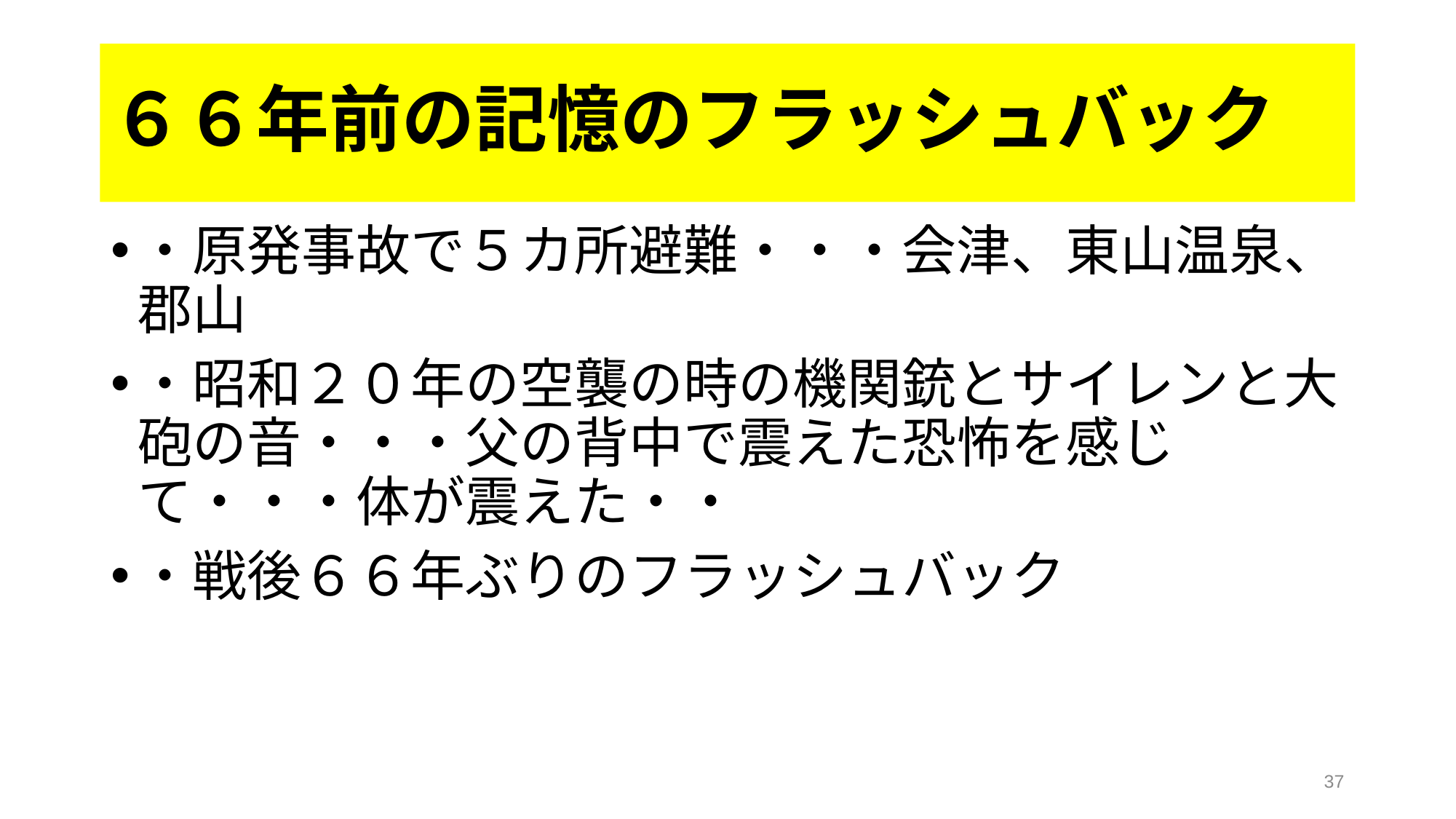

# ６６年前の記憶のフラッシュバック
・原発事故で５カ所避難・・・会津、東山温泉、郡山
・昭和２０年の空襲の時の機関銃とサイレンと大砲の音・・・父の背中で震えた恐怖を感じて・・・体が震えた・・
・戦後６６年ぶりのフラッシュバック
37